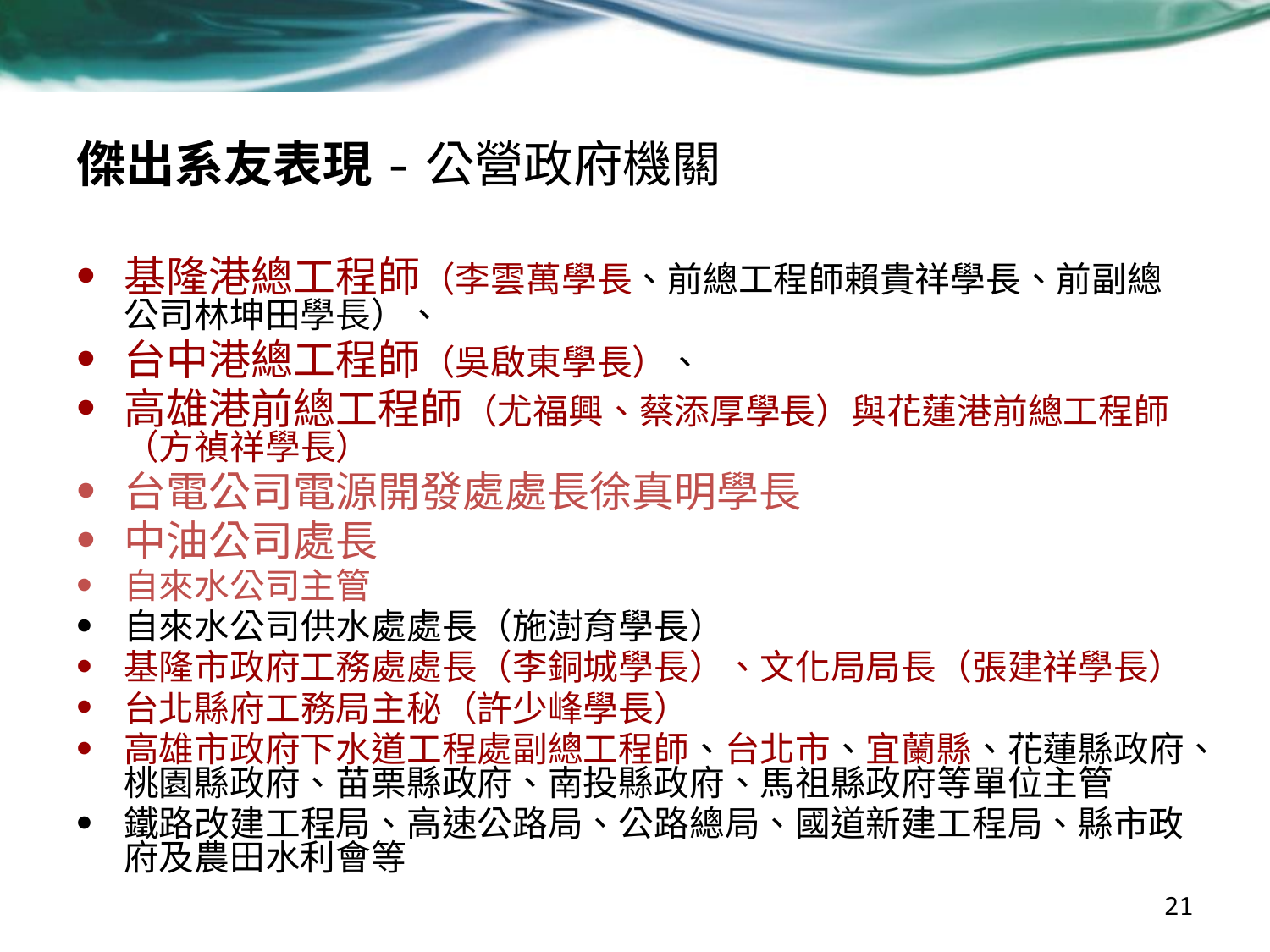

# 傑出系友表現-公營政府機關
基隆港總工程師（李雲萬學長、前總工程師賴貴祥學長、前副總公司林坤田學長）、
台中港總工程師（吳啟東學長）、
高雄港前總工程師（尤福興、蔡添厚學長）與花蓮港前總工程師（方禎祥學長）
台電公司電源開發處處長徐真明學長
中油公司處長
自來水公司主管
自來水公司供水處處長（施澍育學長）
基隆市政府工務處處長（李銅城學長）、文化局局長（張建祥學長）
台北縣府工務局主秘（許少峰學長）
高雄市政府下水道工程處副總工程師、台北市、宜蘭縣、花蓮縣政府、桃園縣政府、苗栗縣政府、南投縣政府、馬祖縣政府等單位主管
鐵路改建工程局、高速公路局、公路總局、國道新建工程局、縣市政府及農田水利會等

21